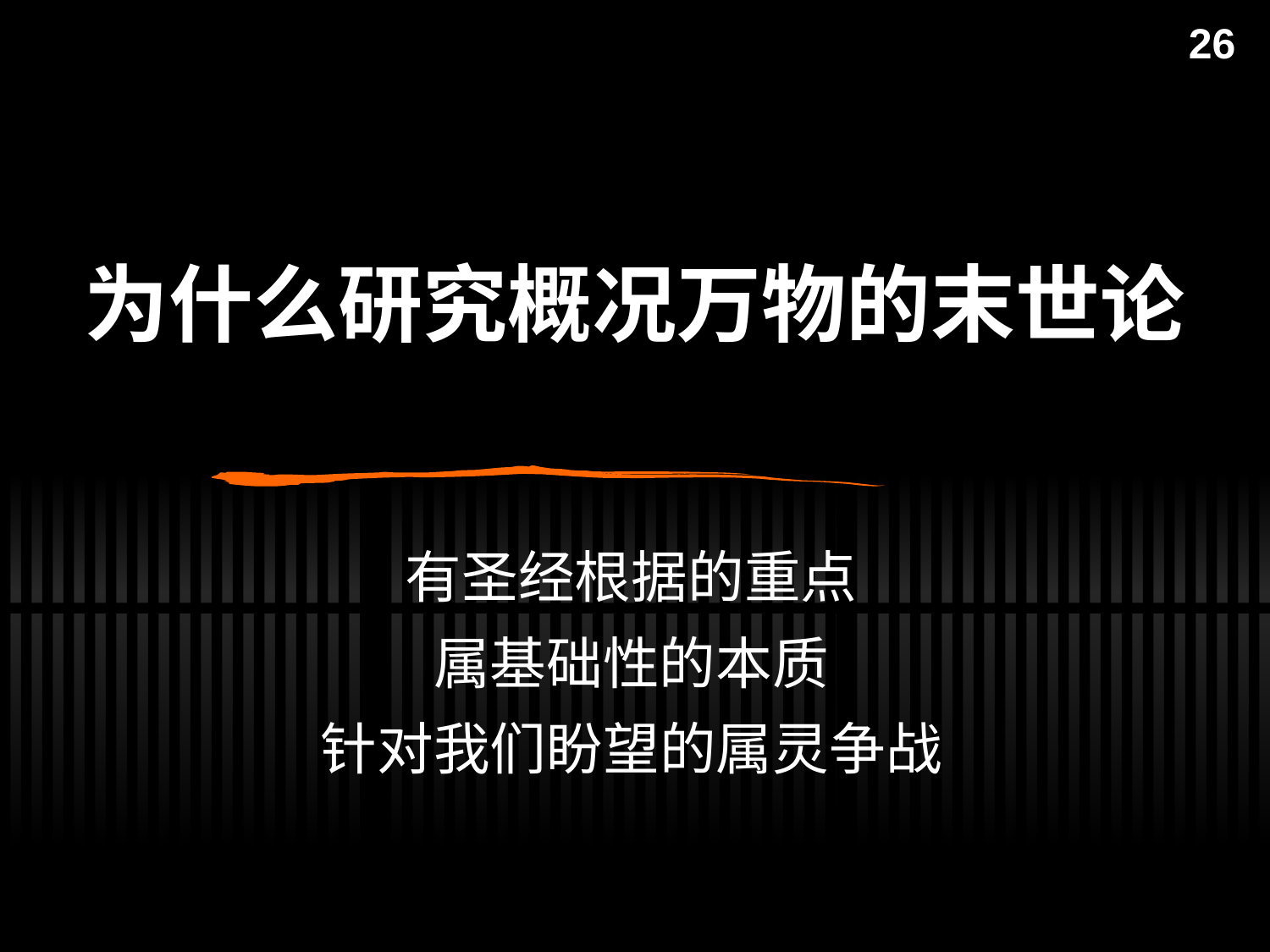

26
# 为什么研究概况万物的末世论
有圣经根据的重点
属基础性的本质
针对我们盼望的属灵争战